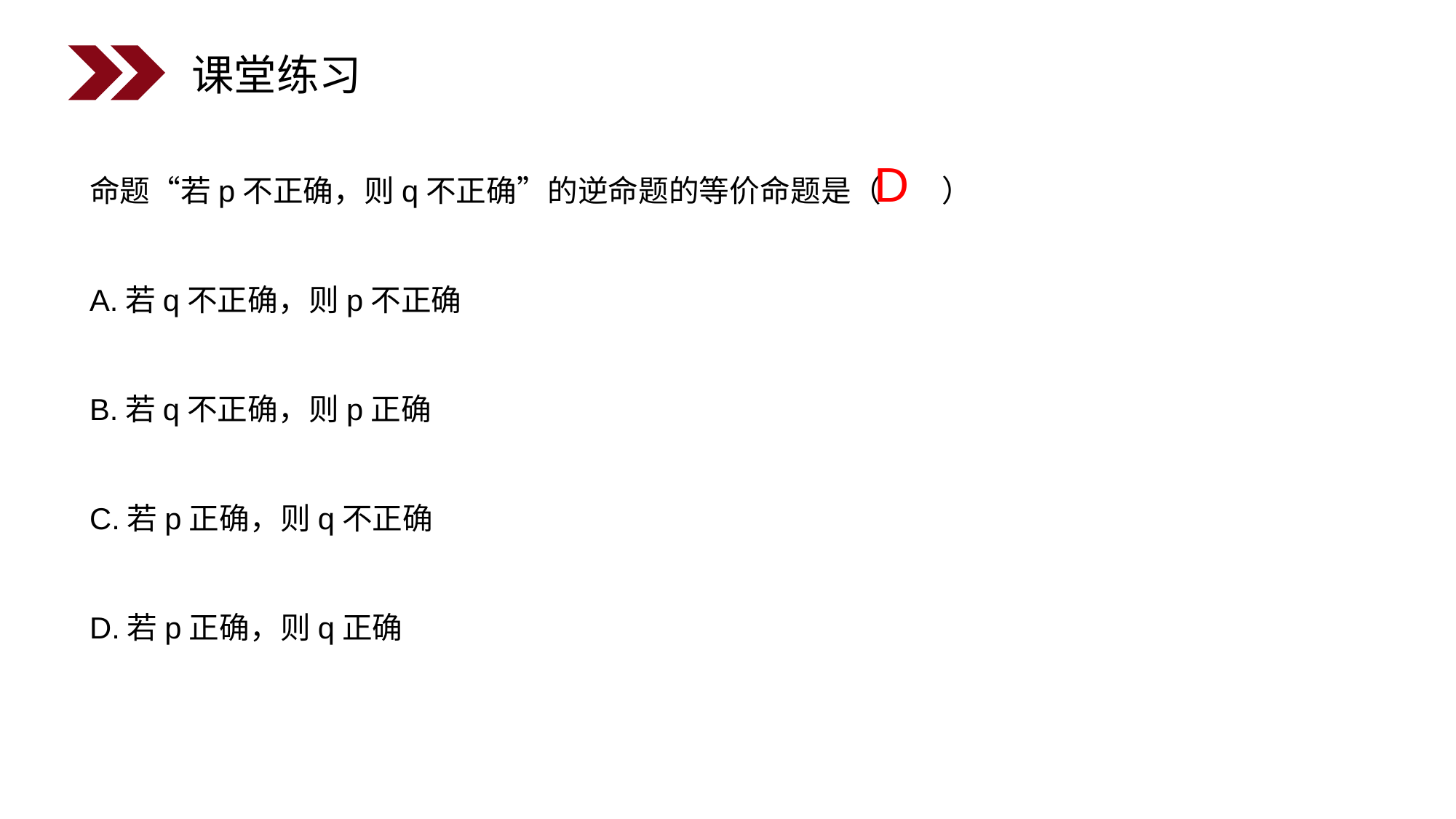

课堂练习
命题“若p不正确，则q不正确”的逆命题的等价命题是（         ）

A.若q不正确，则p不正确

B.若q不正确，则p正确

C.若p正确，则q不正确

D.若p正确，则q正确
D